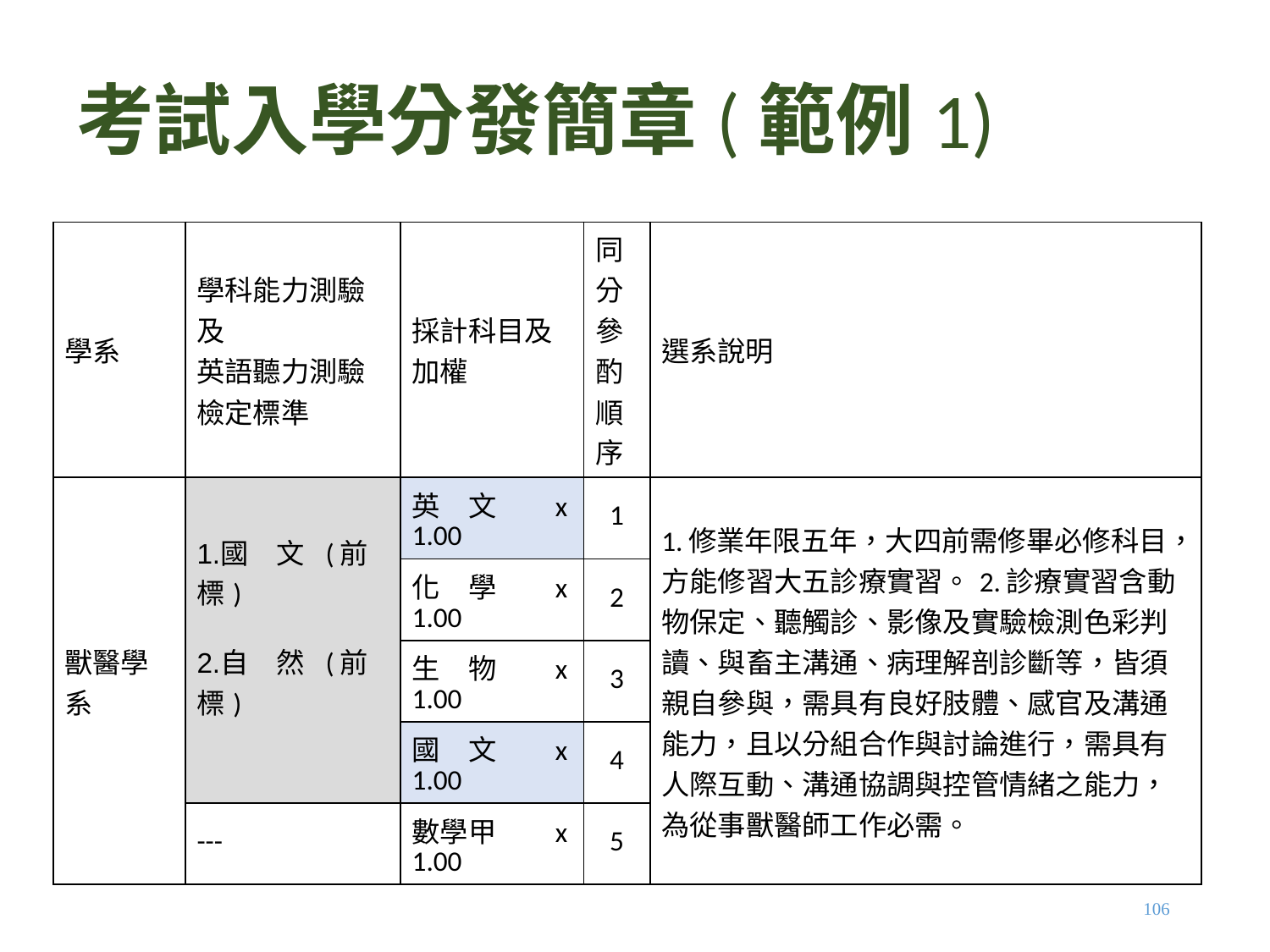

考試入學分發簡章(範例1)
| 學系 | 學科能力測驗及 英語聽力測驗檢定標準 | 採計科目及加權 | 同分參酌順序 | 選系說明 |
| --- | --- | --- | --- | --- |
| 獸醫學系 | 國　文  (前標) 自　然  (前標) | 英　文        x 1.00 | 1 | 1.修業年限五年，大四前需修畢必修科目，方能修習大五診療實習。2.診療實習含動物保定、聽觸診、影像及實驗檢測色彩判讀、與畜主溝通、病理解剖診斷等，皆須親自參與，需具有良好肢體、感官及溝通能力，且以分組合作與討論進行，需具有人際互動、溝通協調與控管情緒之能力，為從事獸醫師工作必需。 |
|  |  | 化　學        x 1.00 | 2 |  |
|  |  | 生　物        x 1.00 | 3 |  |
|  |  | 國　文        x 1.00 | 4 |  |
|  | --- | 數學甲        x 1.00 | 5 |  |

106